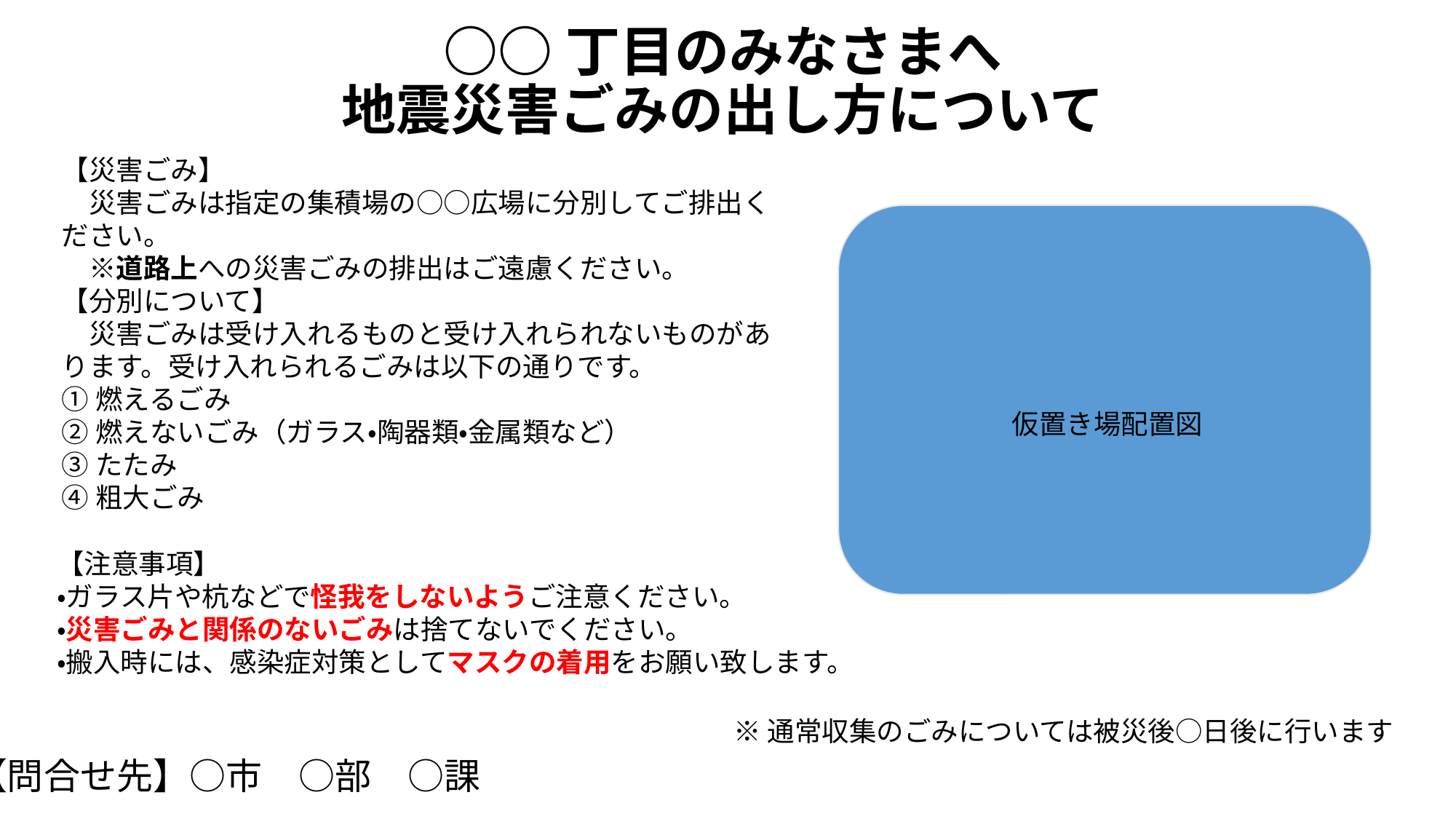

# ○○丁目のみなさまへ 地震災害ごみの出し方について
【災害ごみ】
　災害ごみは指定の集積場の○○広場に分別してご排出ください。
　※道路上への災害ごみの排出はご遠慮ください。
【分別について】
　災害ごみは受け入れるものと受け入れられないものがあります。受け入れられるごみは以下の通りです。
①燃えるごみ
②燃えないごみ（ガラス・陶器類・金属類など）
③たたみ
④粗大ごみ

仮置き場配置図
【注意事項】
・ガラス片や杭などで怪我をしないようご注意ください。
・災害ごみと関係のないごみは捨てないでください。
・搬入時には、感染症対策としてマスクの着用をお願い致します。
※通常収集のごみについては被災後○日後に行います
【問合せ先】○市　○部　○課